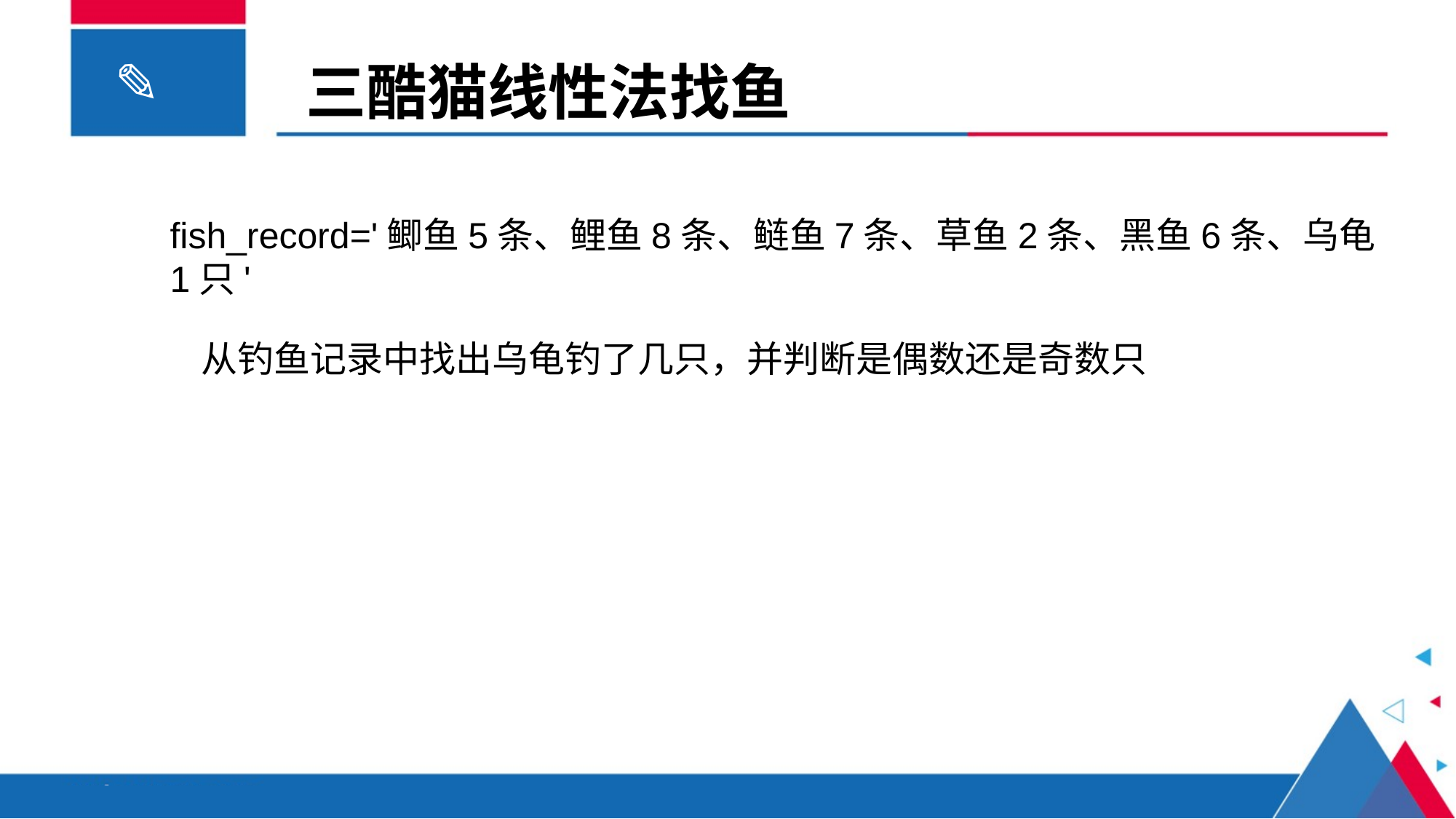

三酷猫线性法找鱼
fish_record='鲫鱼5条、鲤鱼8条、鲢鱼7条、草鱼2条、黑鱼6条、乌龟1只'
从钓鱼记录中找出乌龟钓了几只，并判断是偶数还是奇数只